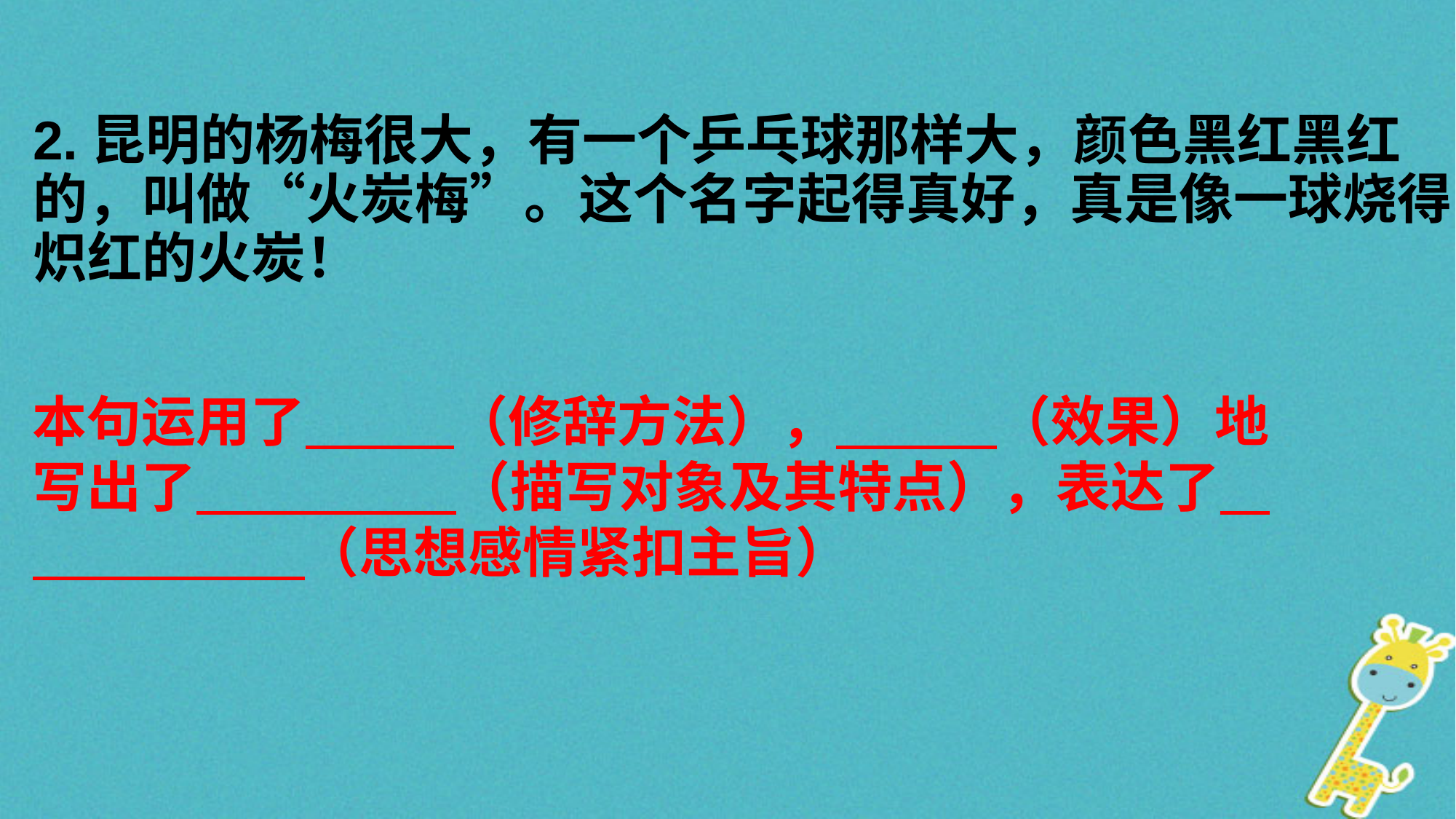

2.昆明的杨梅很大，有一个乒乓球那样大，颜色黑红黑红的，叫做“火炭梅”。这个名字起得真好，真是像一球烧得炽红的火炭！

本句运用了            （修辞方法），             （效果）地写出了                     （描写对象及其特点），表达了                           （思想感情紧扣主旨）